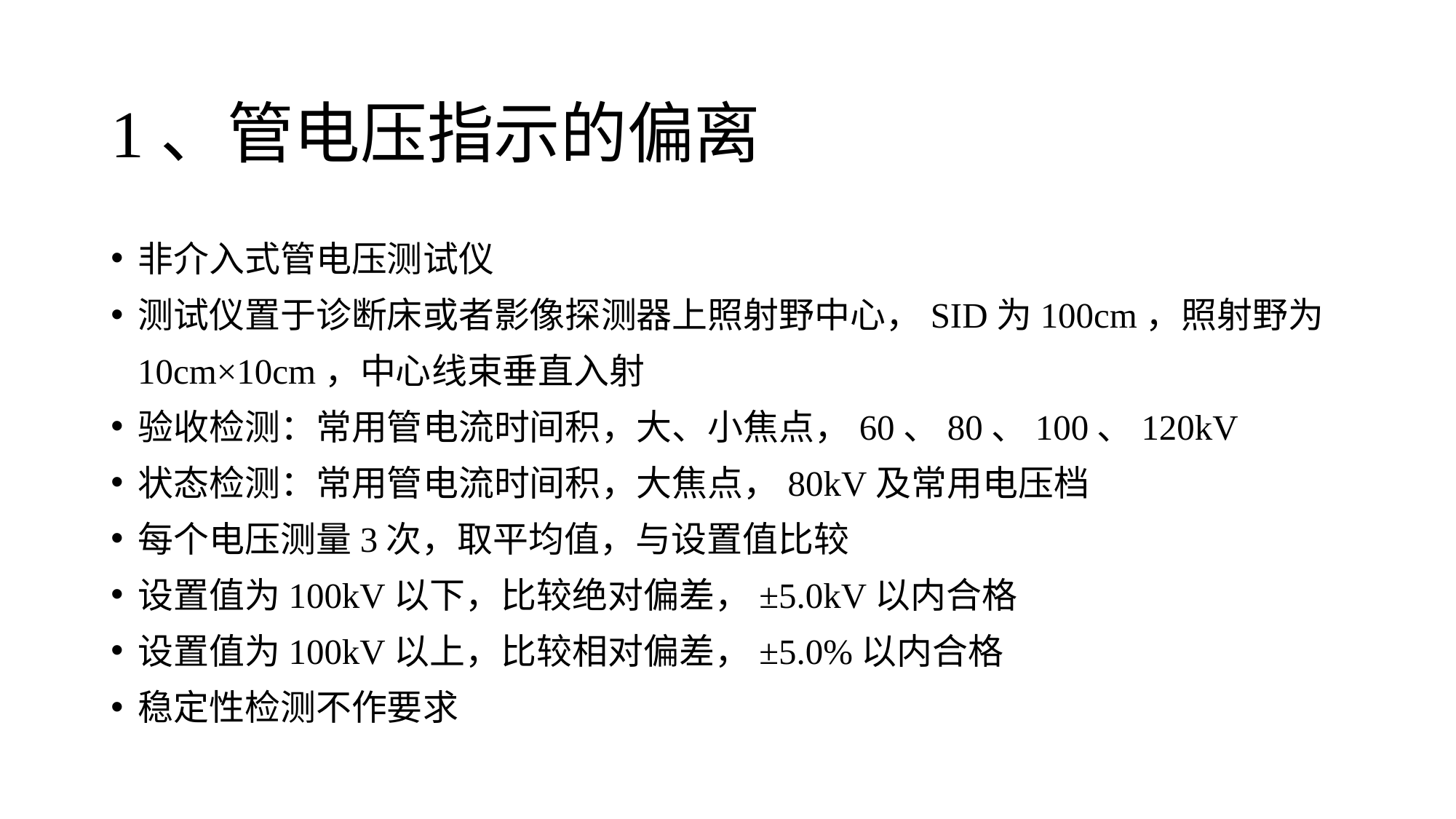

# 1、管电压指示的偏离
非介入式管电压测试仪
测试仪置于诊断床或者影像探测器上照射野中心，SID为100cm，照射野为10cm×10cm，中心线束垂直入射
验收检测：常用管电流时间积，大、小焦点，60、80、100、120kV
状态检测：常用管电流时间积，大焦点，80kV及常用电压档
每个电压测量3次，取平均值，与设置值比较
设置值为100kV以下，比较绝对偏差，±5.0kV以内合格
设置值为100kV以上，比较相对偏差，±5.0%以内合格
稳定性检测不作要求